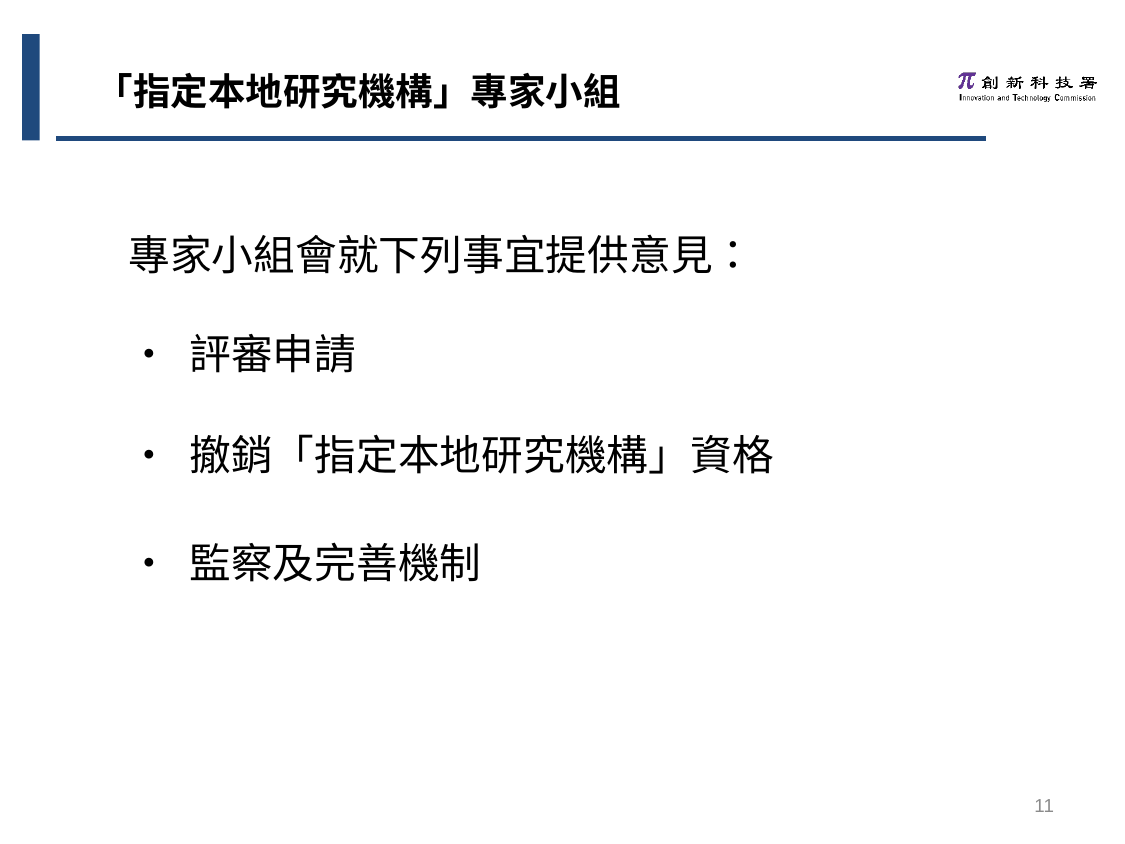

「指定本地研究機構」專家小組
專家小組會就下列事宜提供意見：

• 評審申請

• 撤銷「指定本地研究機構」資格

• 監察及完善機制

11